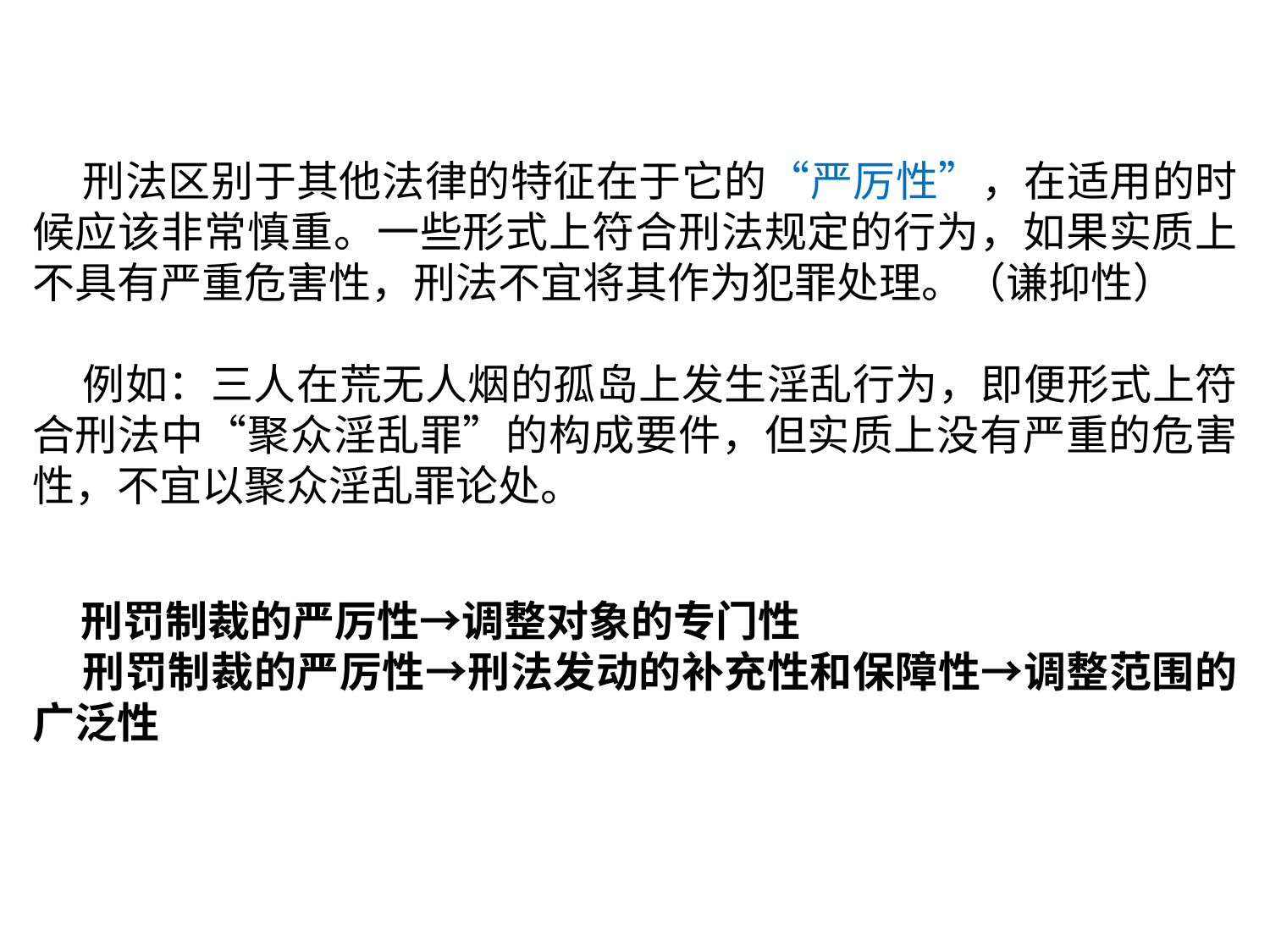

刑法区别于其他法律的特征在于它的“严厉性”，在适用的时候应该非常慎重。一些形式上符合刑法规定的行为，如果实质上不具有严重危害性，刑法不宜将其作为犯罪处理。（谦抑性）

    例如：三人在荒无人烟的孤岛上发生淫乱行为，即便形式上符合刑法中“聚众淫乱罪”的构成要件，但实质上没有严重的危害性，不宜以聚众淫乱罪论处。

    刑罚制裁的严厉性→调整对象的专门性
    刑罚制裁的严厉性→刑法发动的补充性和保障性→调整范围的广泛性